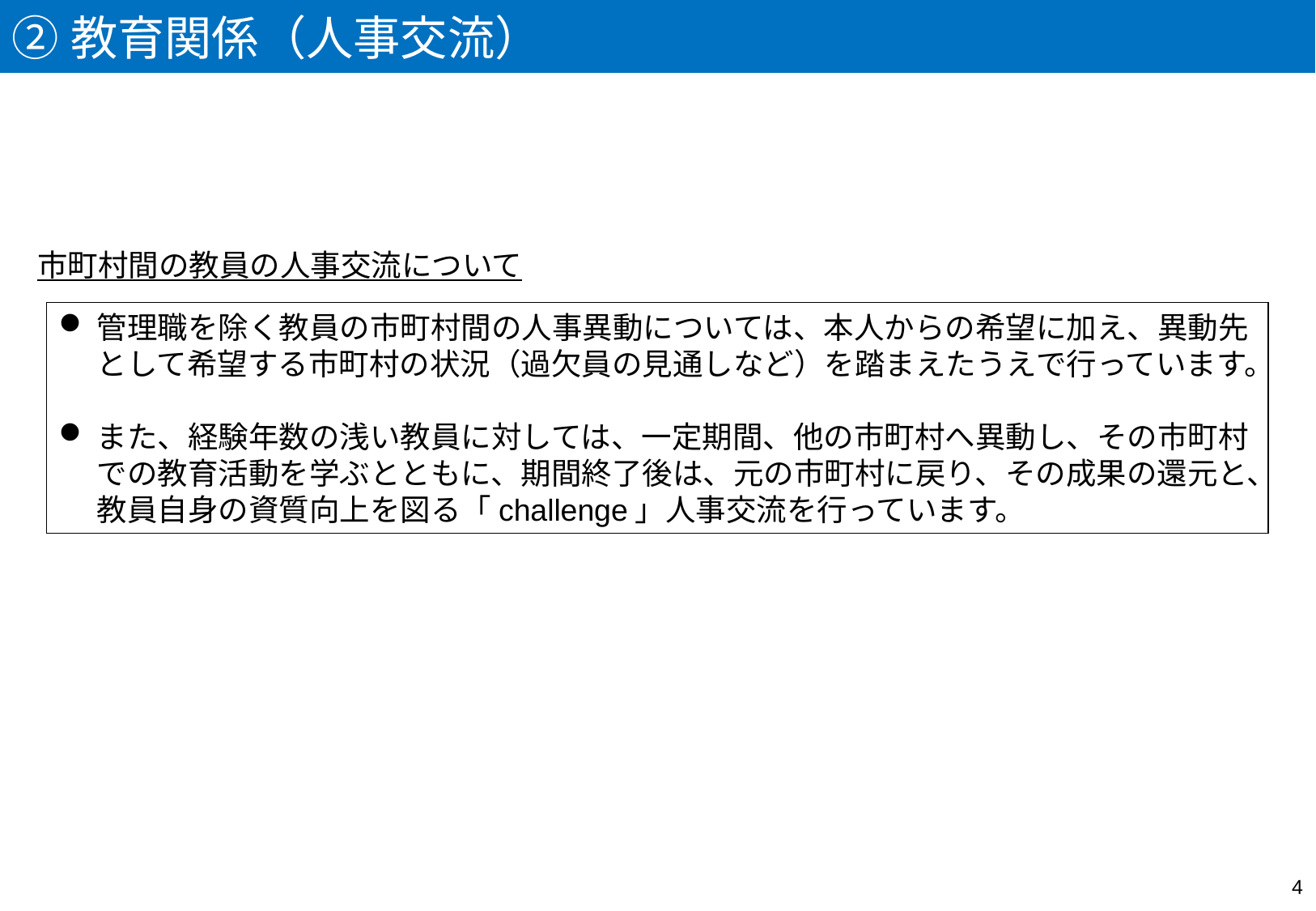

②教育関係（人事交流）
市町村間の教員の人事交流について
管理職を除く教員の市町村間の人事異動については、本人からの希望に加え、異動先として希望する市町村の状況（過欠員の見通しなど）を踏まえたうえで行っています。

また、経験年数の浅い教員に対しては、一定期間、他の市町村へ異動し、その市町村での教育活動を学ぶとともに、期間終了後は、元の市町村に戻り、その成果の還元と、教員自身の資質向上を図る「challenge」人事交流を行っています。
4